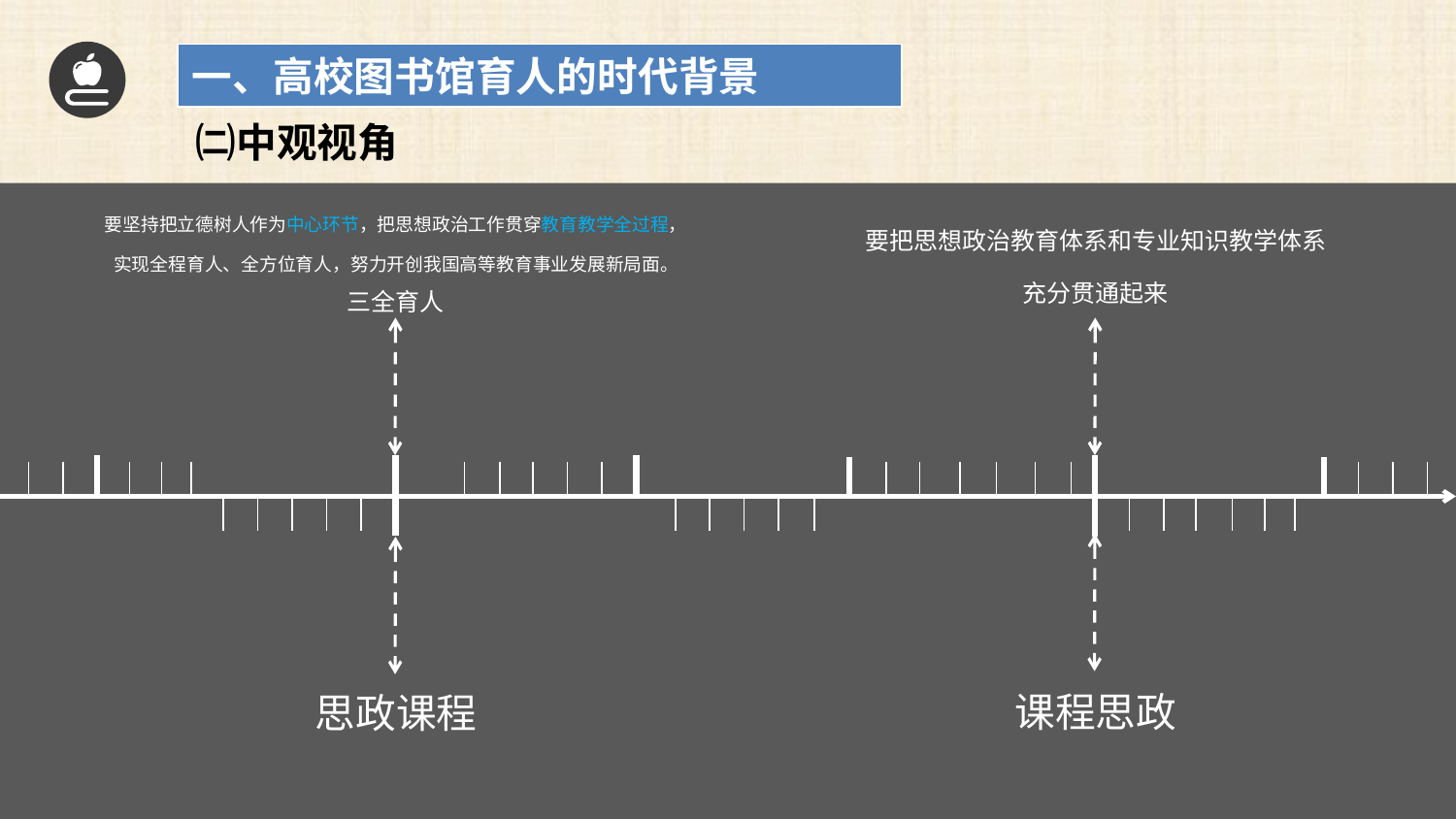

一、高校图书馆育人的时代背景
㈡中观视角

要坚持把立德树人作为中心环节，把思想政治工作贯穿教育教学全过程，
实现全程育人、全方位育人，努力开创我国高等教育事业发展新局面。
三全育人
要把思想政治教育体系和专业知识教学体系
充分贯通起来
课程思政
思政课程